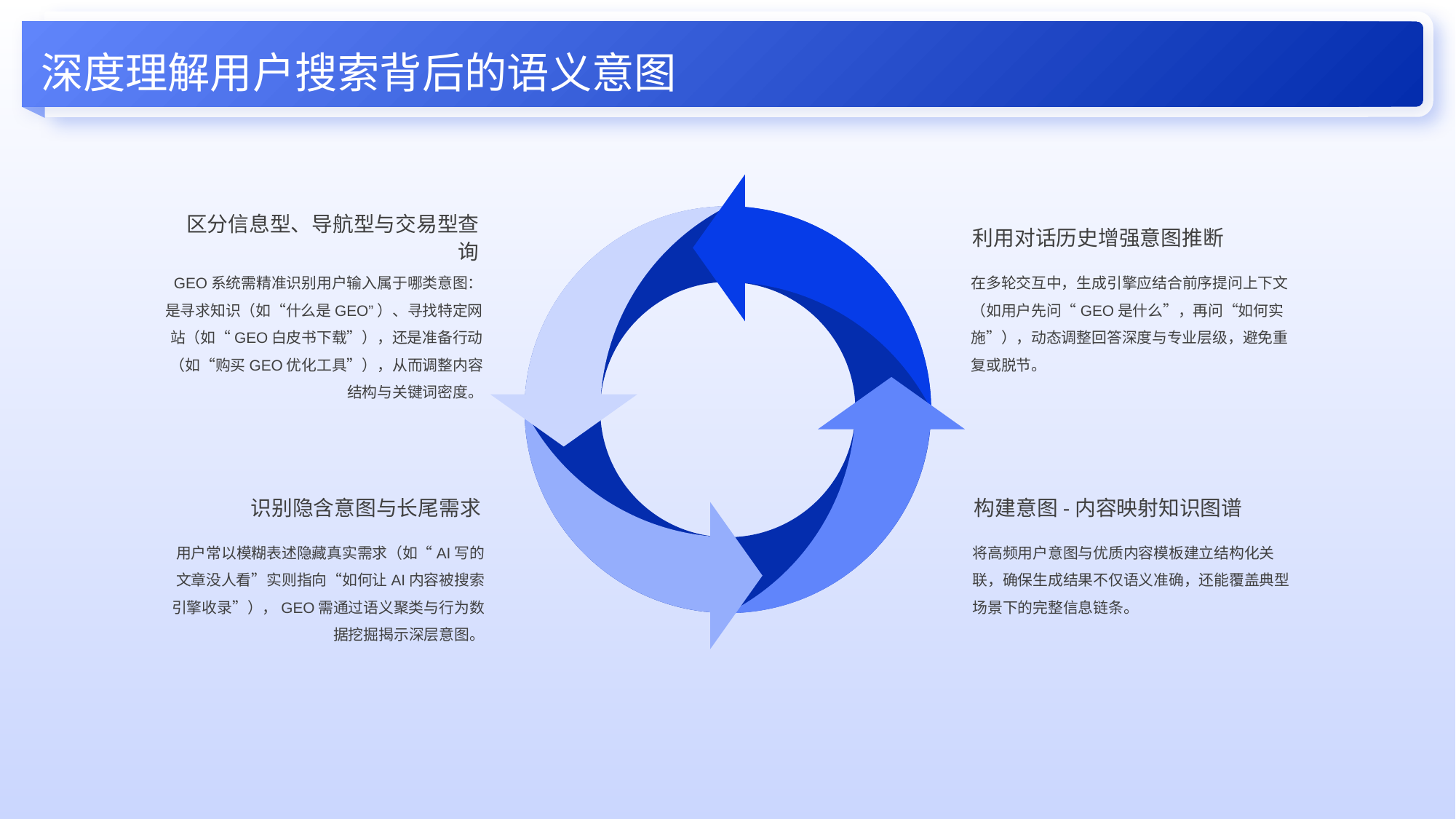

深度理解用户搜索背后的语义意图

区分信息型、导航型与交易型查询
利用对话历史增强意图推断
GEO系统需精准识别用户输入属于哪类意图：是寻求知识（如“什么是GEO”）、寻找特定网站（如“GEO白皮书下载”），还是准备行动（如“购买GEO优化工具”），从而调整内容结构与关键词密度。
在多轮交互中，生成引擎应结合前序提问上下文（如用户先问“GEO是什么”，再问“如何实施”），动态调整回答深度与专业层级，避免重复或脱节。
识别隐含意图与长尾需求
构建意图-内容映射知识图谱
用户常以模糊表述隐藏真实需求（如“AI写的文章没人看”实则指向“如何让AI内容被搜索引擎收录”），GEO需通过语义聚类与行为数据挖掘揭示深层意图。
将高频用户意图与优质内容模板建立结构化关联，确保生成结果不仅语义准确，还能覆盖典型场景下的完整信息链条。